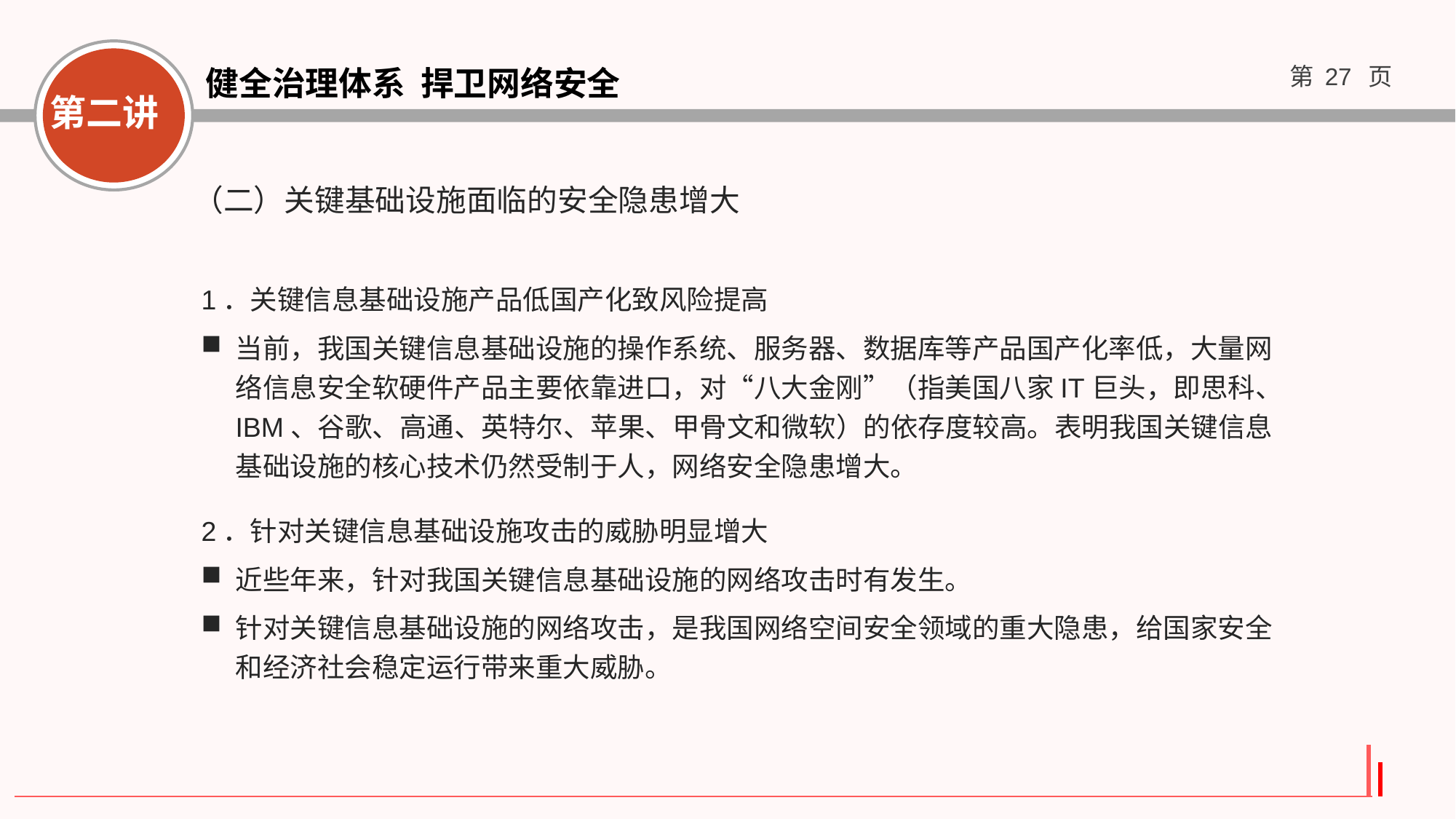

（二）关键基础设施面临的安全隐患增大
1．关键信息基础设施产品低国产化致风险提高
当前，我国关键信息基础设施的操作系统、服务器、数据库等产品国产化率低，大量网络信息安全软硬件产品主要依靠进口，对“八大金刚”（指美国八家IT巨头，即思科、IBM、谷歌、高通、英特尔、苹果、甲骨文和微软）的依存度较高。表明我国关键信息基础设施的核心技术仍然受制于人，网络安全隐患增大。
2．针对关键信息基础设施攻击的威胁明显增大
近些年来，针对我国关键信息基础设施的网络攻击时有发生。
针对关键信息基础设施的网络攻击，是我国网络空间安全领域的重大隐患，给国家安全和经济社会稳定运行带来重大威胁。